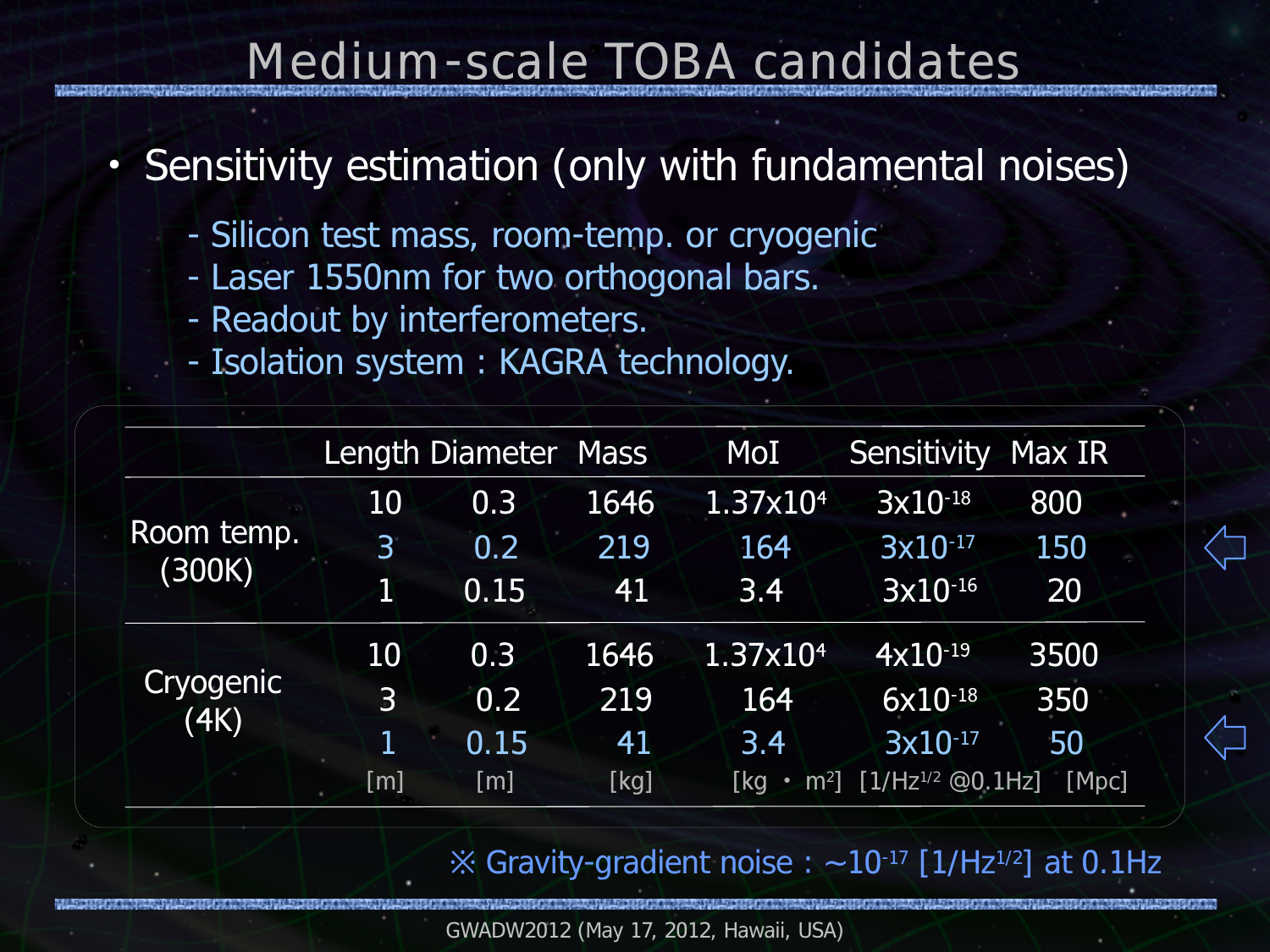

# Medium-scale TOBA candidates
・Sensitivity estimation (only with fundamental noises)
- Silicon test mass, room-temp. or cryogenic
- Laser 1550nm for two orthogonal bars.
- Readout by interferometers.
- Isolation system : KAGRA technology.

Length Diameter  Mass        MoI       Sensitivity  Max IR
10       0.3       1646     1.37x104     3x10-18      800
Room temp.
   (300K)
 3        0.2        219         164         3x10-17      150

 1       0.15         41         3.4          3x10-16       20
10       0.3       1646     1.37x104     4x10-19      3500
Cryogenic
    (4K)
 3        0.2        219         164         6x10-18      350

 1       0.15         41         3.4          3x10-17       50
[m]         [m]            [kg]          [kg・m2]  [1/Hz1/2 @0.1Hz]   [Mpc]
※ Gravity-gradient noise : ~10-17 [1/Hz1/2] at 0.1Hz
GWADW2012 (May 17, 2012, Hawaii, USA)